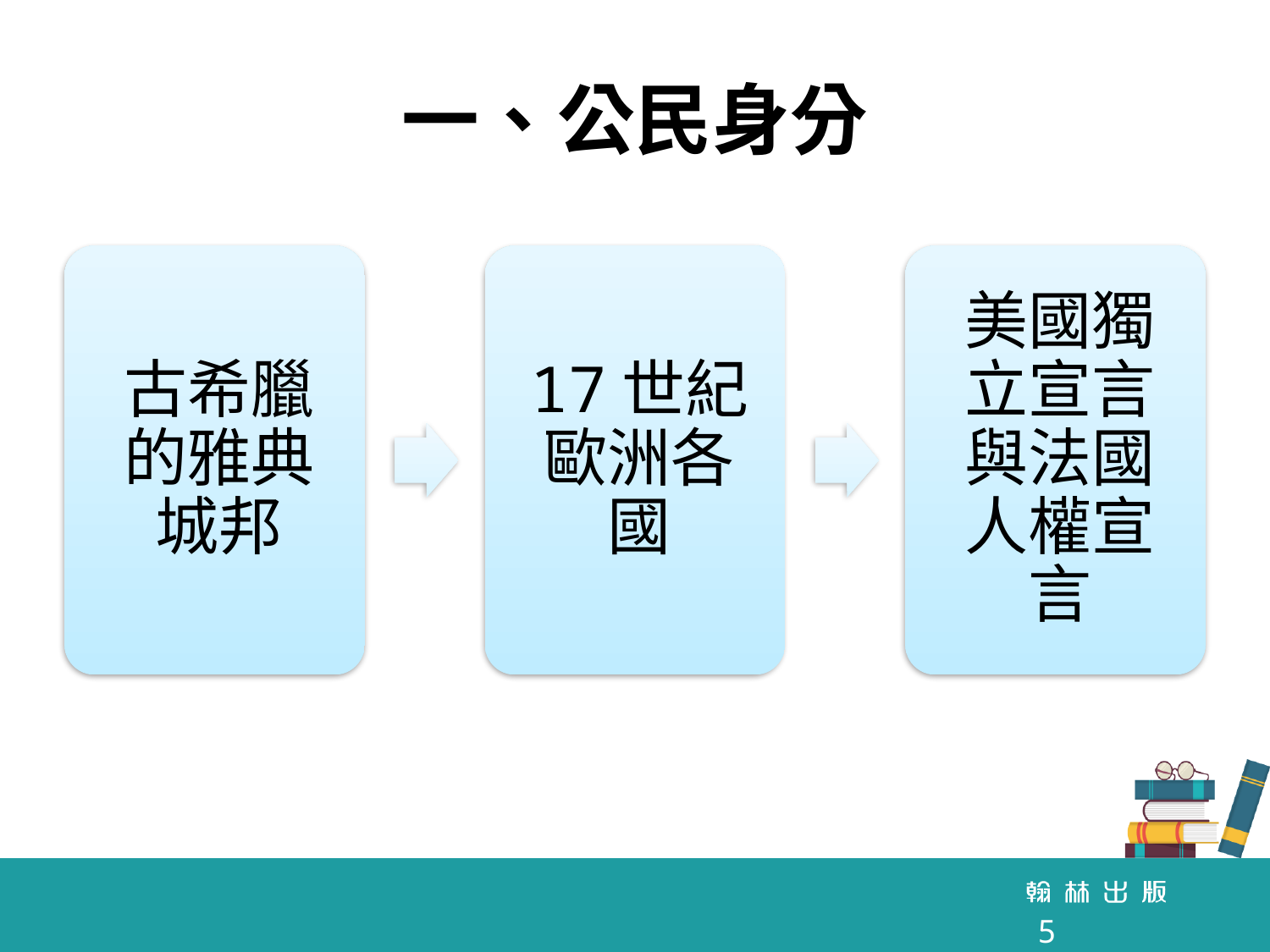

# 一、公民身分
古希臘的雅典城邦

17世紀歐洲各國

美國獨立宣言與法國人權宣言
5